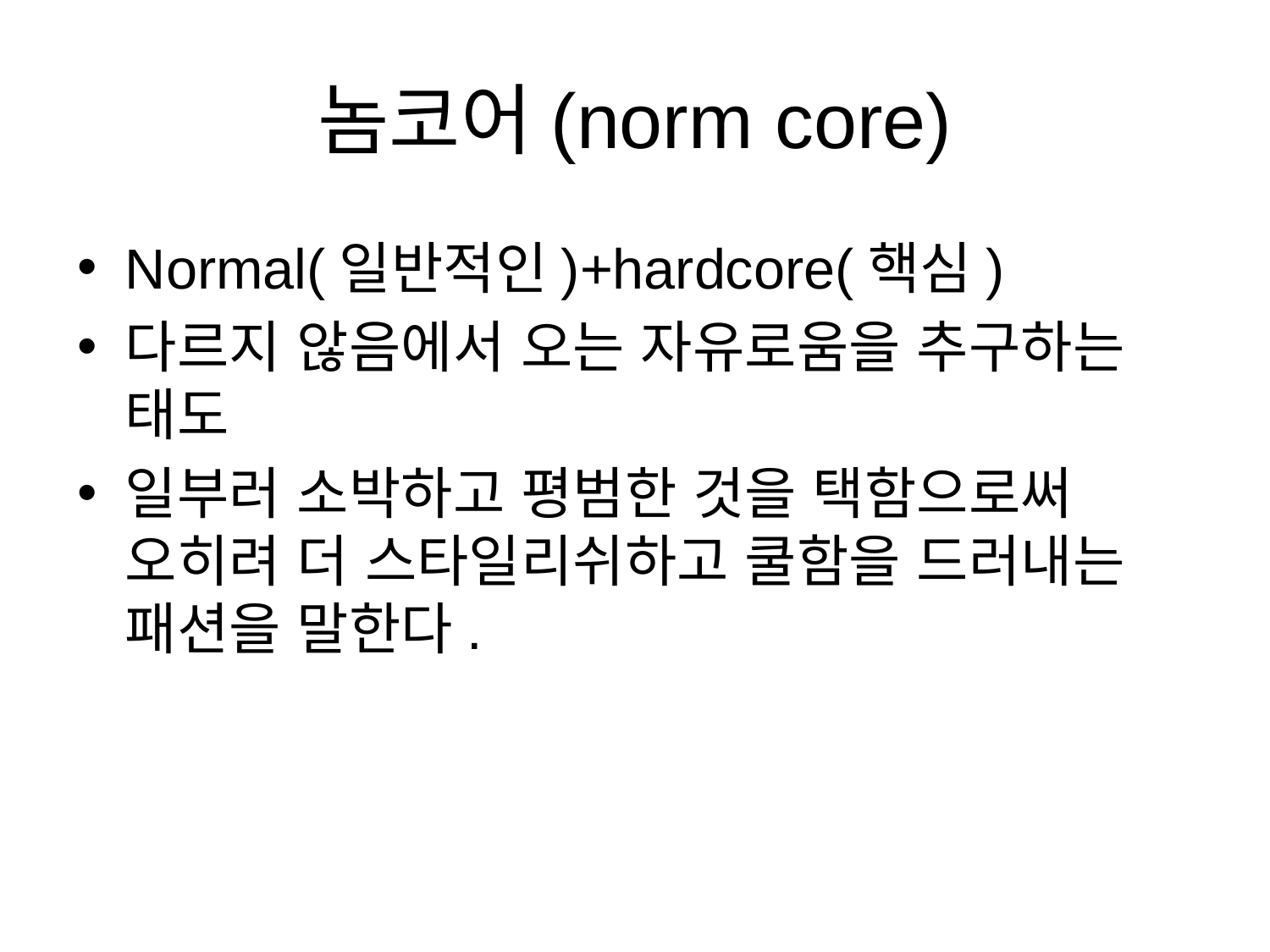

# 놈코어(norm core)
Normal(일반적인)+hardcore(핵심)
다르지 않음에서 오는 자유로움을 추구하는 태도
일부러 소박하고 평범한 것을 택함으로써 오히려 더 스타일리쉬하고 쿨함을 드러내는 패션을 말한다.